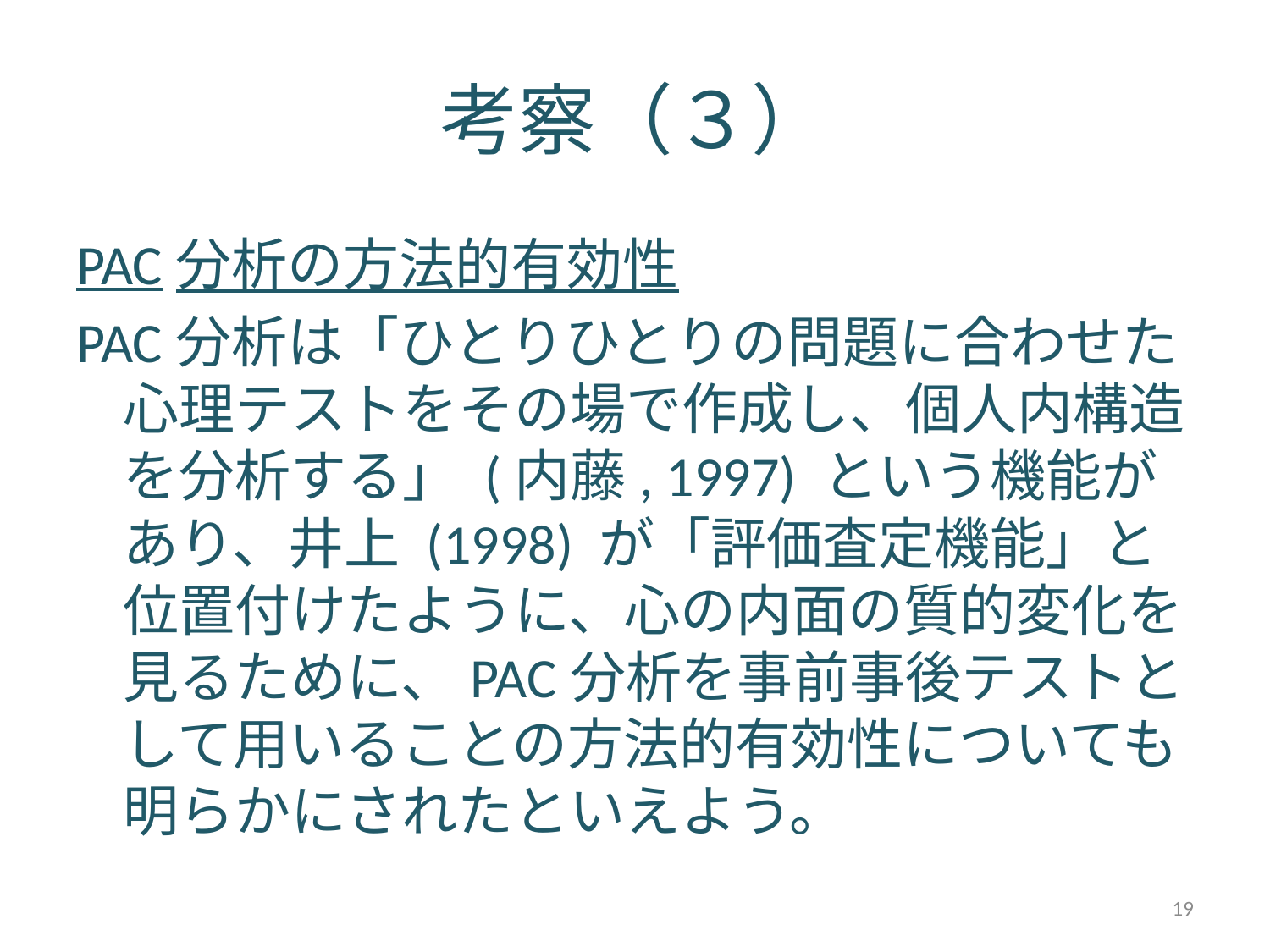

# 考察（３）
PAC分析の方法的有効性
PAC分析は「ひとりひとりの問題に合わせた心理テストをその場で作成し、個人内構造を分析する」 (内藤, 1997) という機能があり、井上 (1998) が「評価査定機能」と位置付けたように、心の内面の質的変化を見るために、PAC分析を事前事後テストとして用いることの方法的有効性についても明らかにされたといえよう。

19